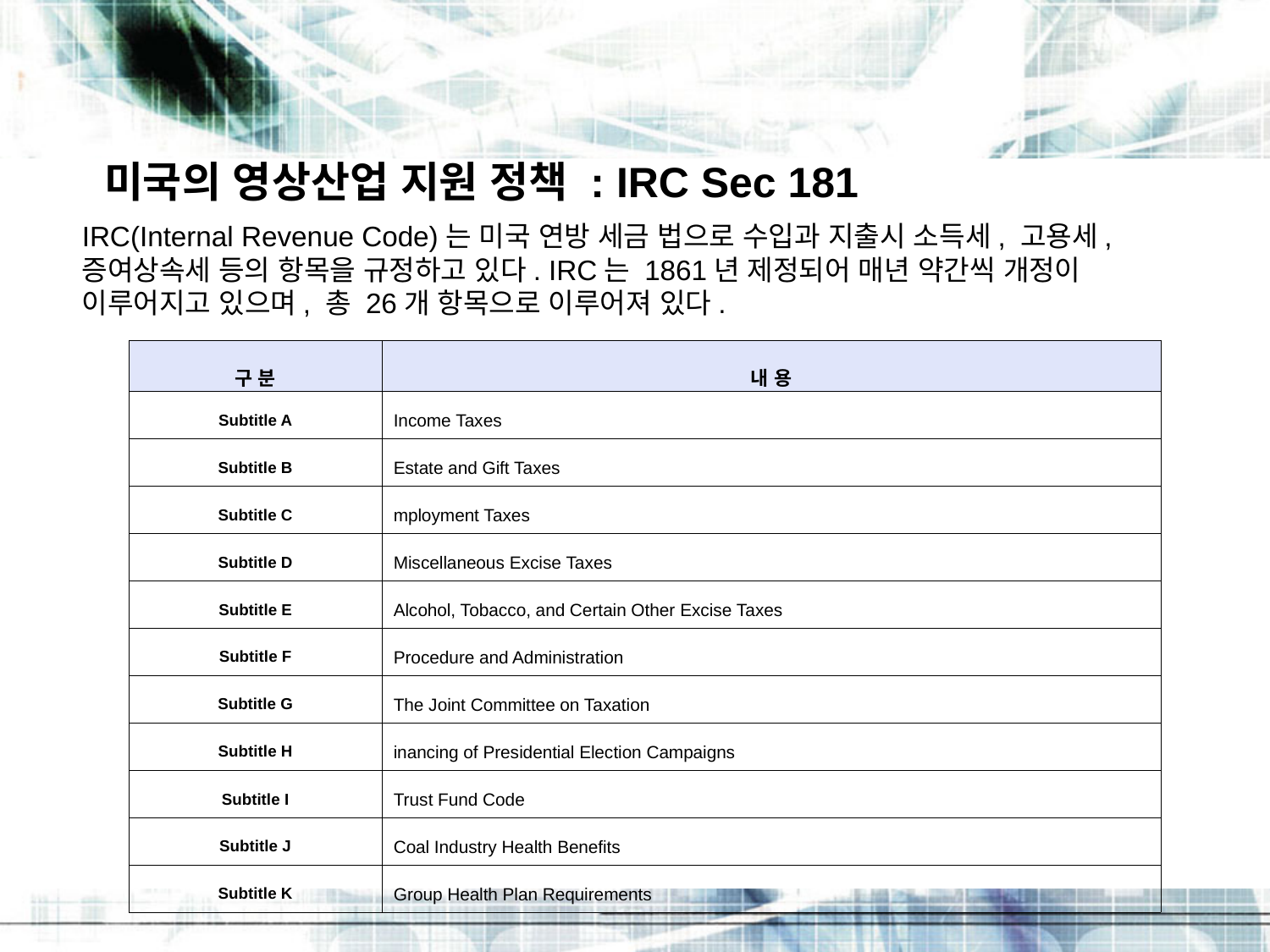

미국의 영상산업 지원 정책 : IRC Sec 181
IRC(Internal Revenue Code)는 미국 연방 세금 법으로 수입과 지출시 소득세, 고용세,
증여상속세 등의 항목을 규정하고 있다. IRC는 1861년 제정되어 매년 약간씩 개정이 이루어지고 있으며, 총 26개 항목으로 이루어져 있다.
| 구 분 | 내 용 |
| --- | --- |
| Subtitle A | Income Taxes |
| Subtitle B | Estate and Gift Taxes |
| Subtitle C | mployment Taxes |
| Subtitle D | Miscellaneous Excise Taxes |
| Subtitle E | Alcohol, Tobacco, and Certain Other Excise Taxes |
| Subtitle F | Procedure and Administration |
| Subtitle G | The Joint Committee on Taxation |
| Subtitle H | inancing of Presidential Election Campaigns |
| Subtitle I | Trust Fund Code |
| Subtitle J | Coal Industry Health Benefits |
| Subtitle K | Group Health Plan Requirements |